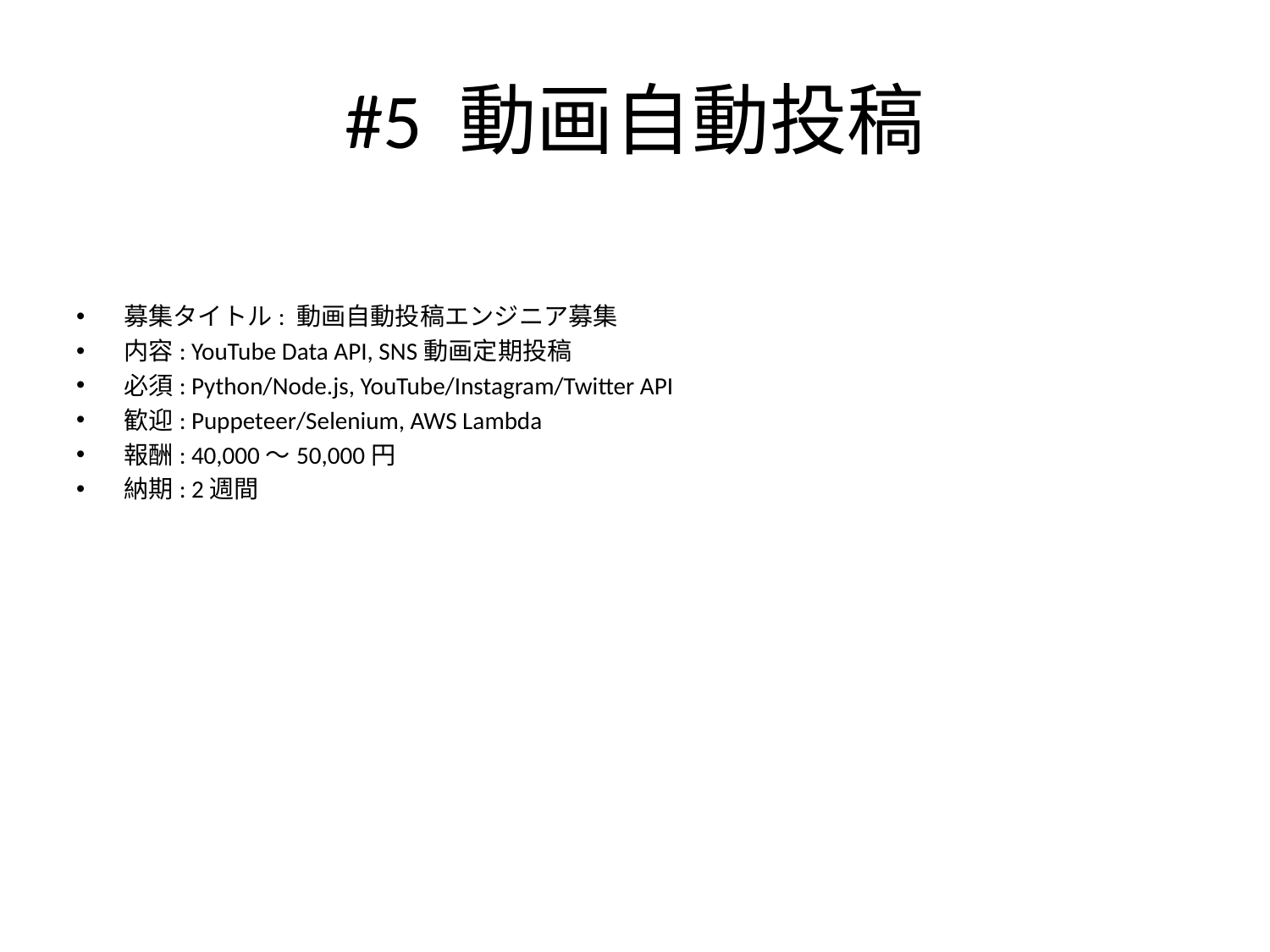

# #5 動画自動投稿

募集タイトル: 動画自動投稿エンジニア募集
内容: YouTube Data API, SNS動画定期投稿
必須: Python/Node.js, YouTube/Instagram/Twitter API
歓迎: Puppeteer/Selenium, AWS Lambda
報酬: 40,000～50,000円
納期: 2週間